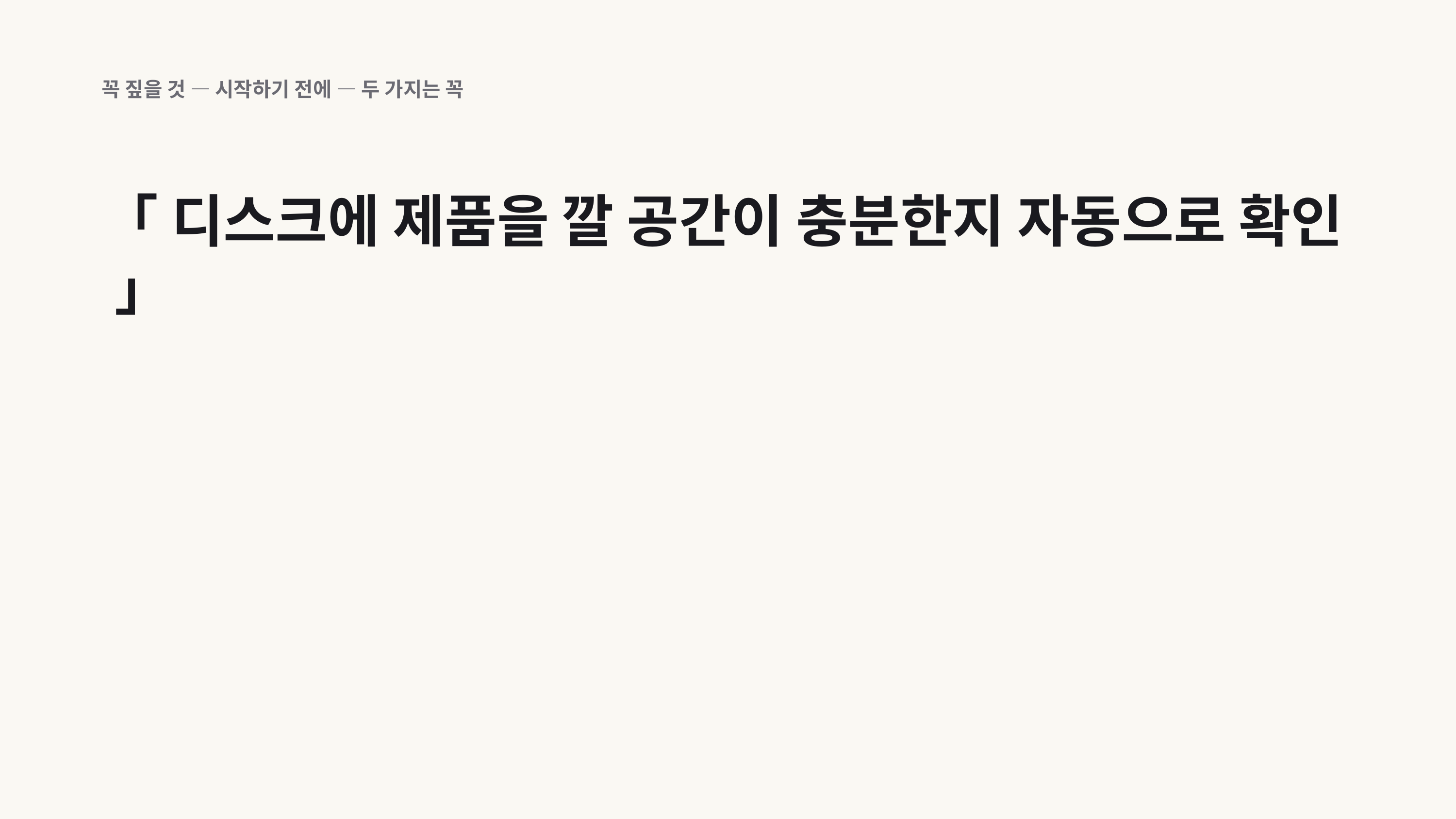

꼭 짚을 것 — 시작하기 전에 — 두 가지는 꼭
「 디스크에 제품을 깔 공간이 충분한지 자동으로 확인 」